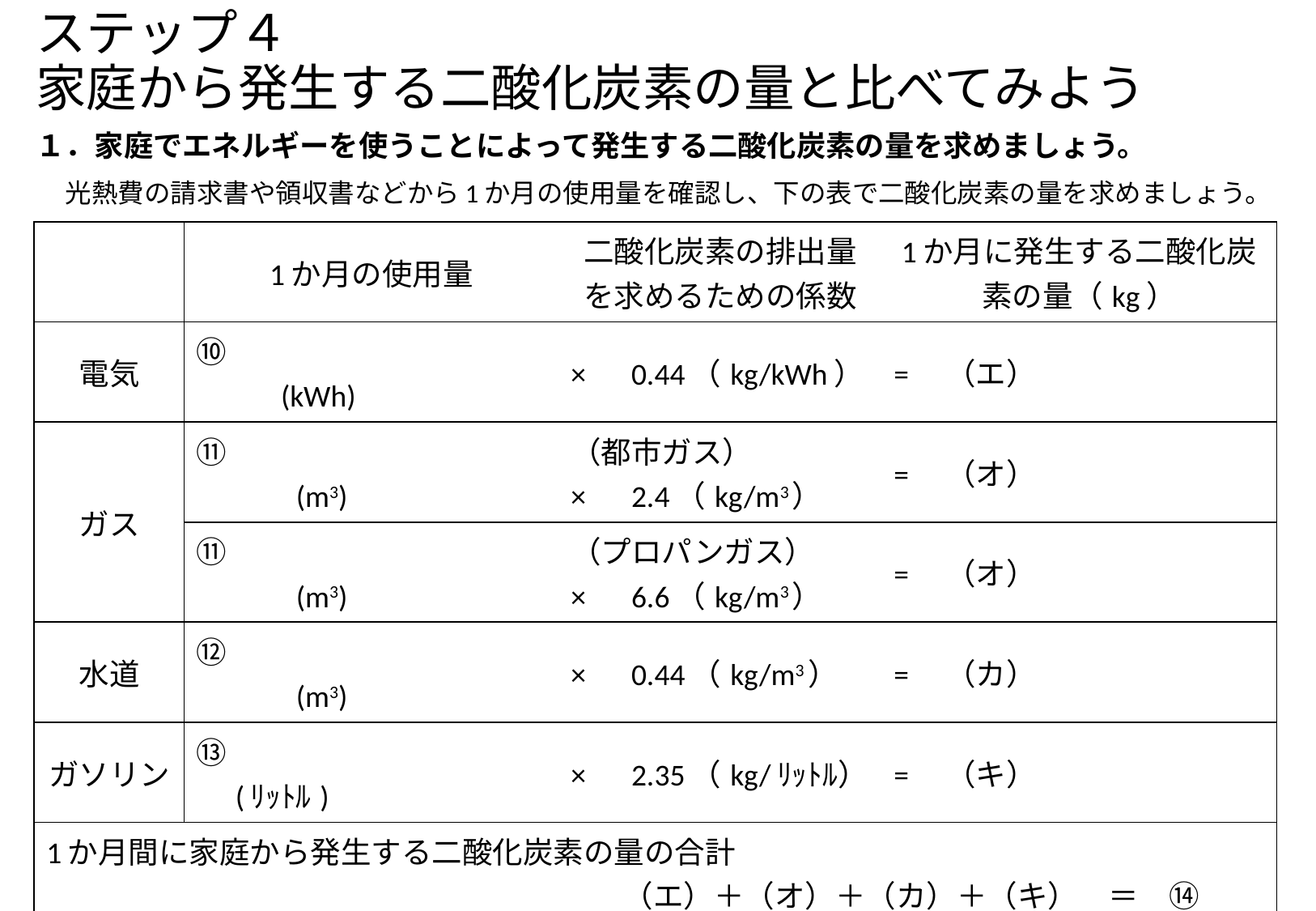

ステップ４　
家庭から発生する二酸化炭素の量と比べてみよう
１．家庭でエネルギーを使うことによって発生する二酸化炭素の量を求めましょう。
　光熱費の請求書や領収書などから1か月の使用量を確認し、下の表で二酸化炭素の量を求めましょう。
|  | 1か月の使用量 | 二酸化炭素の排出量を求めるための係数 | 1か月に発生する二酸化炭素の量（kg） |
| --- | --- | --- | --- |
| 電気 | (kWh) | ×　0.44（kg/kWh） | =　（エ） |
| ガス | ⑪　　　　　　　　　　　　　(m3) | （都市ガス） ×　2.4（kg/m3） | =　（オ） |
|  | ⑪　　　　　　　　　　　　　(m3) | （プロパンガス） ×　6.6（kg/m3） | =　（オ） |
| 水道 | ⑫　　　　　　　　　　　　　(m3) | ×　0.44（kg/m3） | =　（カ） |
| ガソリン | ⑬　　　　　　　　　　　(ﾘｯﾄﾙ) | ×　2.35（kg/ﾘｯﾄﾙ） | =　（キ） |
| 1か月間に家庭から発生する二酸化炭素の量の合計 　　　　　　　　　　　　　　　　　　　（エ）＋（オ）＋（カ）＋（キ）　＝　⑭　　　　　　　　　　　　　kg |  |  |  |